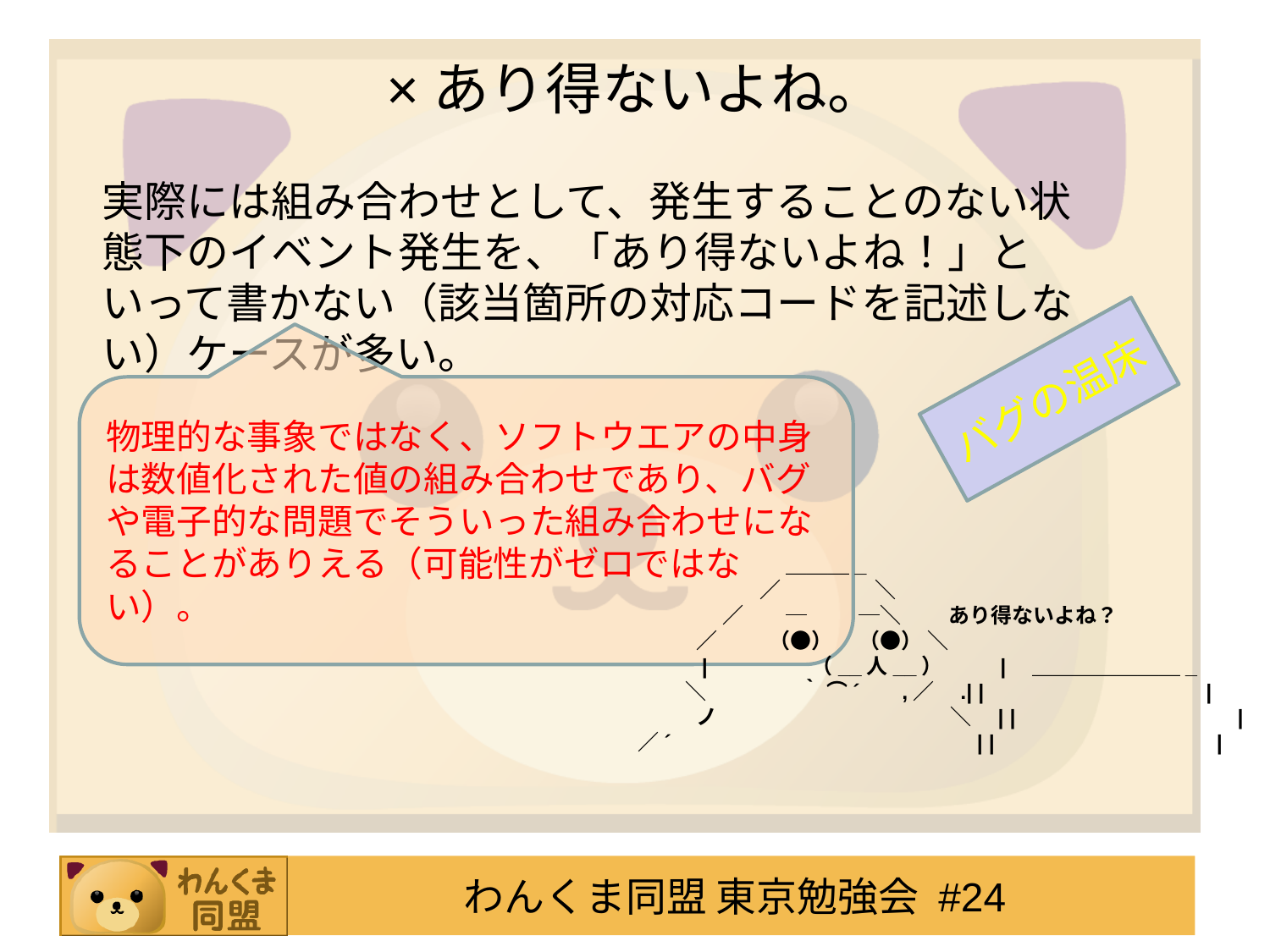

# ×あり得ないよね。
実際には組み合わせとして、発生することのない状態下のイベント発生を、「あり得ないよね！」といって書かない（該当箇所の対応コードを記述しない）ケースが多い。

バグの温床
物理的な事象ではなく、ソフトウエアの中身は数値化された値の組み合わせであり、バグや電子的な問題でそういった組み合わせになることがありえる（可能性がゼロではない）。
　　　　　 　　　＿＿＿_
　　　　　　　／　　 　 　＼
　　　　 　／　　─　 　 ─＼ 　　あり得ないよね？
　　　　／ 　　 （●） 　（●） ＼
　　　　|　 　　 　 （__人__）　 　 |　＿＿＿＿＿＿＿_
　 　　 ＼　　 　　 ｀ ⌒´ 　 ,／　.| |　　　　　　　　　　|
　　　　ノ　　　　　　　　　　　＼　| |　　　　　　　　　　|
　 ／´ 　 　　　　　　　　　　　 　 | |　　　　　　　　　　|